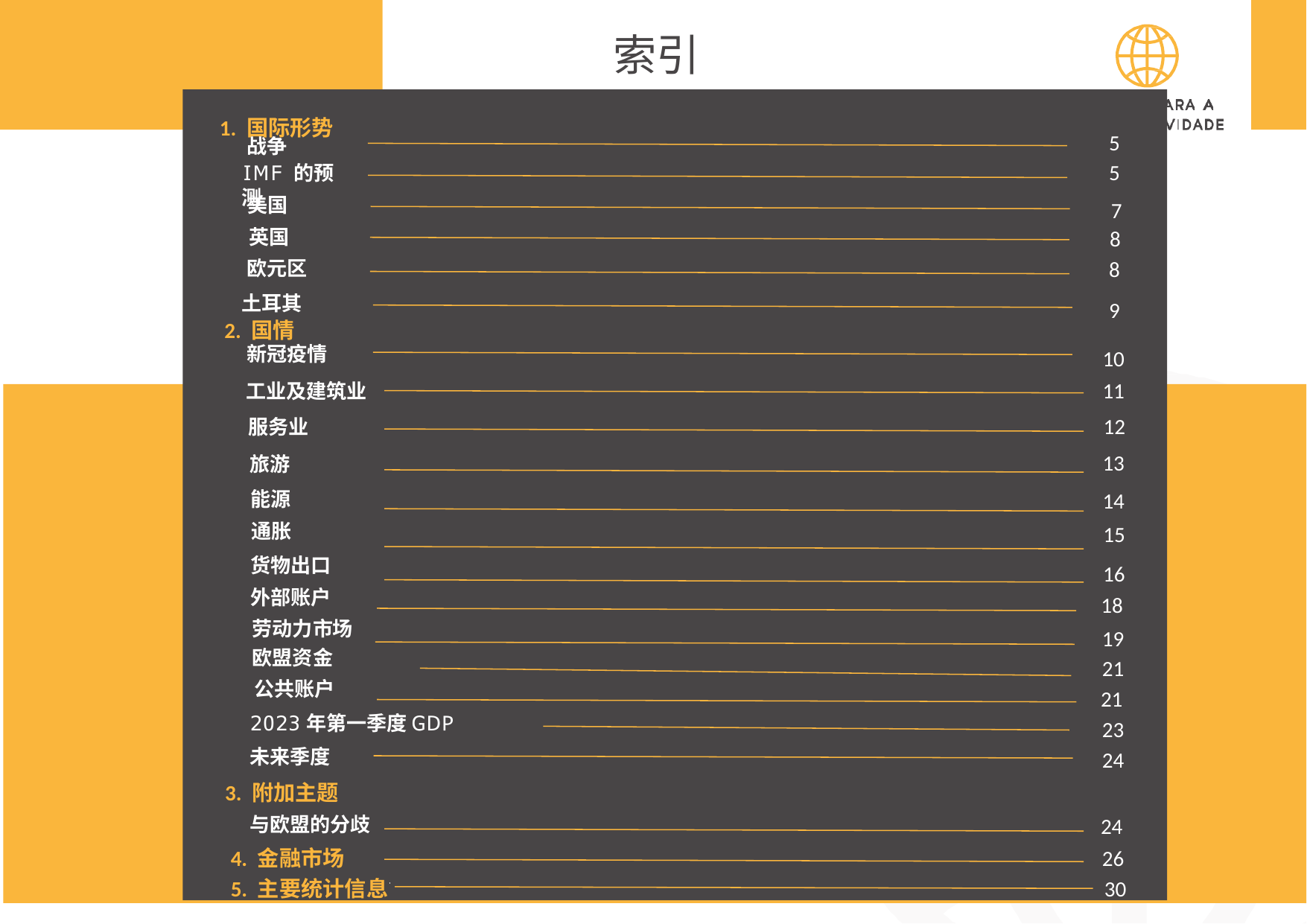

索引

1. 国际形势
  5
战争
IMF 的预测
  5
7
美国
  8
英国
  8
欧元区
土耳其
  9
2. 国情
10
新冠疫情
11
工业及建筑业

12
服务业
13
旅游
14
能源
15
通胀
货物出口
16
外部账户
18
劳动力市场
19
欧盟资金
21
公共账户
21
23
2023年第一季度GDP
24
未来季度
3. 附加主题

24
与欧盟的分歧
26
4. 金融市场主

30
5. 主要统计信息主